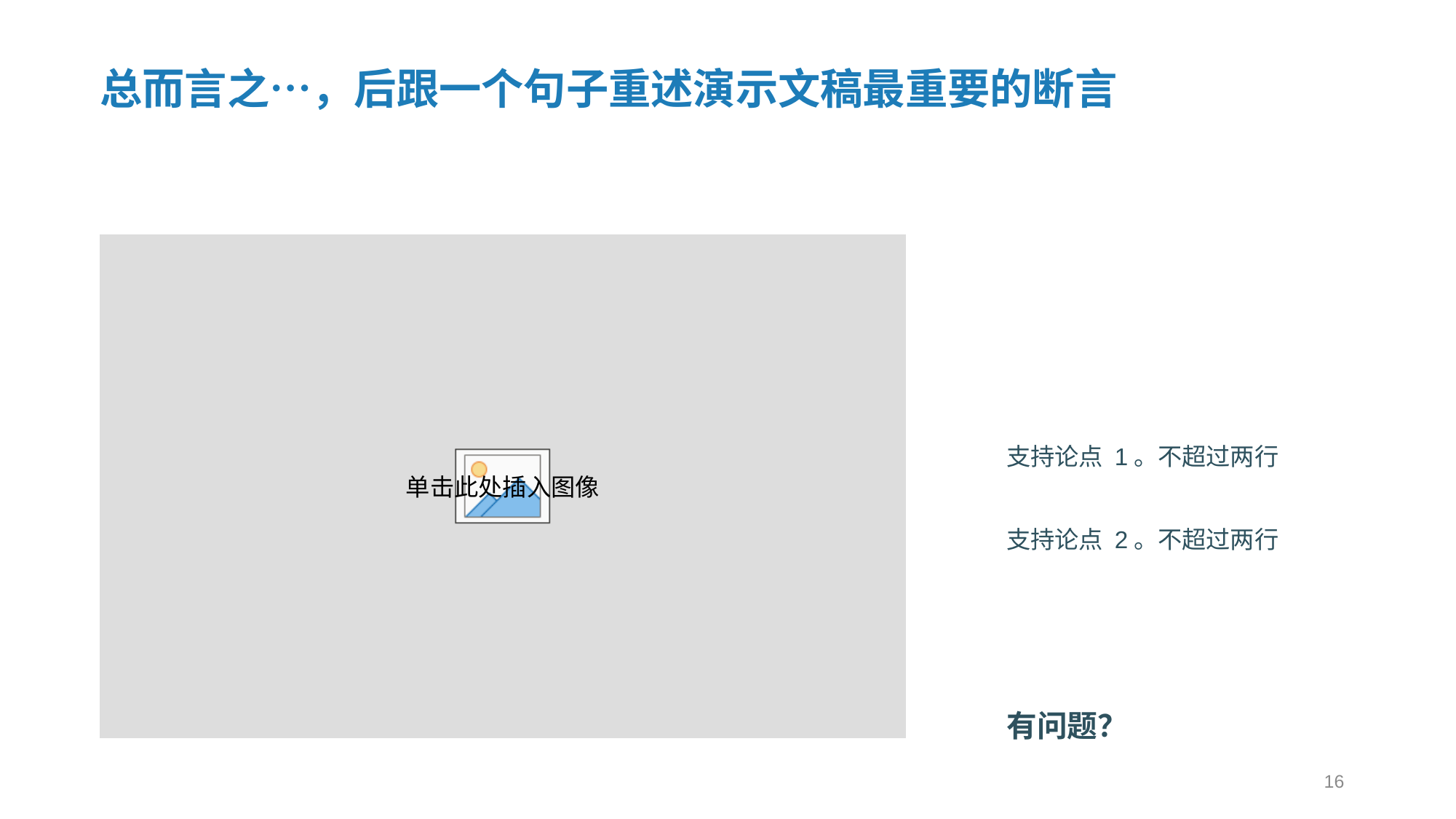

# 总而言之…，后跟一个句子重述演示文稿最重要的断言

支持论点 1。不超过两行

支持论点 2。不超过两行

有问题？
16